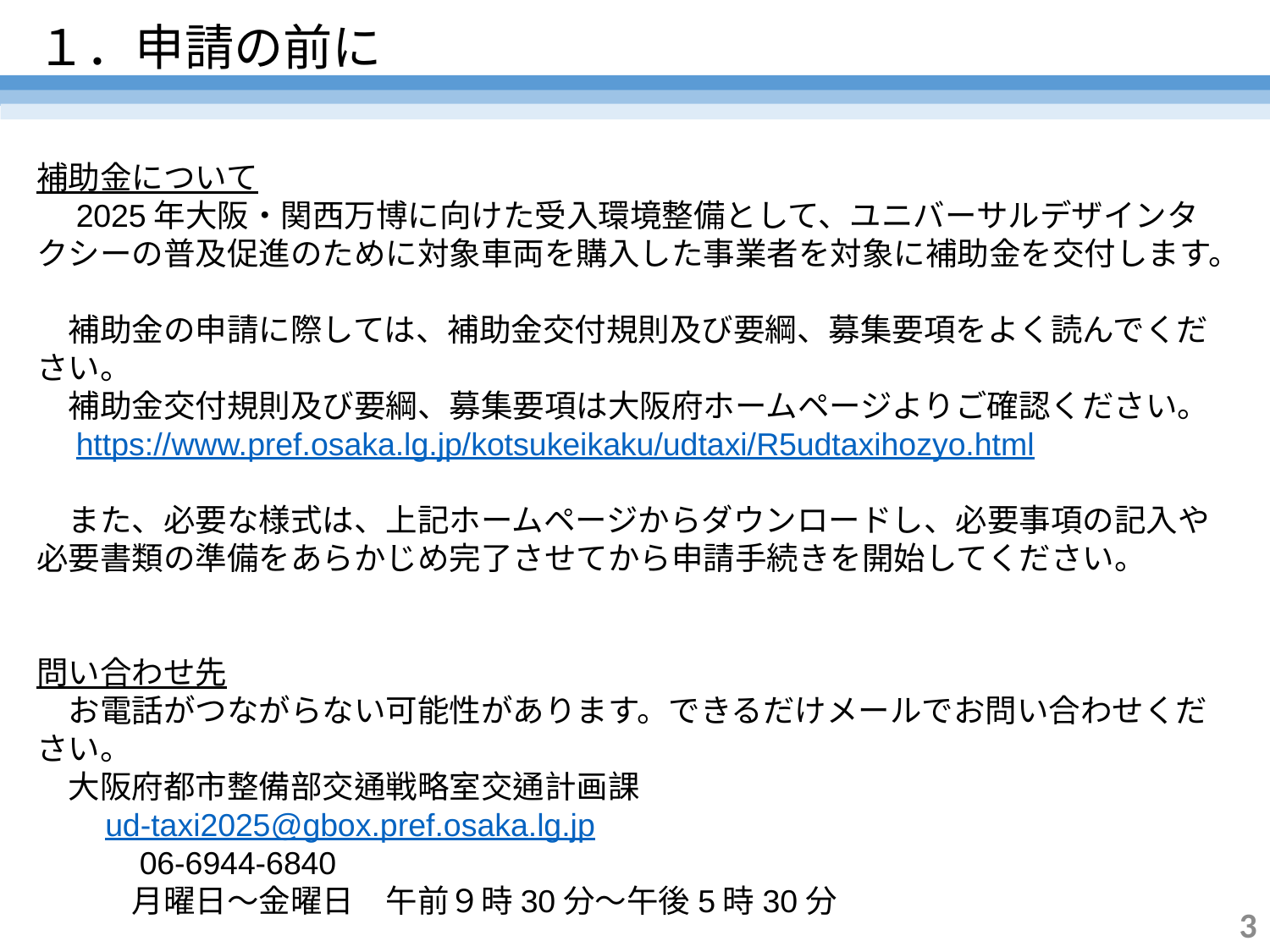

１．申請の前に

補助金について
　2025年大阪・関西万博に向けた受入環境整備として、ユニバーサルデザインタクシーの普及促進のために対象車両を購入した事業者を対象に補助金を交付します。

　補助金の申請に際しては、補助金交付規則及び要綱、募集要項をよく読んでください。
　補助金交付規則及び要綱、募集要項は大阪府ホームページよりご確認ください。
　https://www.pref.osaka.lg.jp/kotsukeikaku/udtaxi/R5udtaxihozyo.html

　また、必要な様式は、上記ホームページからダウンロードし、必要事項の記入や必要書類の準備をあらかじめ完了させてから申請手続きを開始してください。

問い合わせ先
　お電話がつながらない可能性があります。できるだけメールでお問い合わせください。
　大阪府都市整備部交通戦略室交通計画課
   　ud-taxi2025@gbox.pref.osaka.lg.jp
　　　06-6944-6840
　　　月曜日～金曜日　午前９時30分～午後5時30分
3